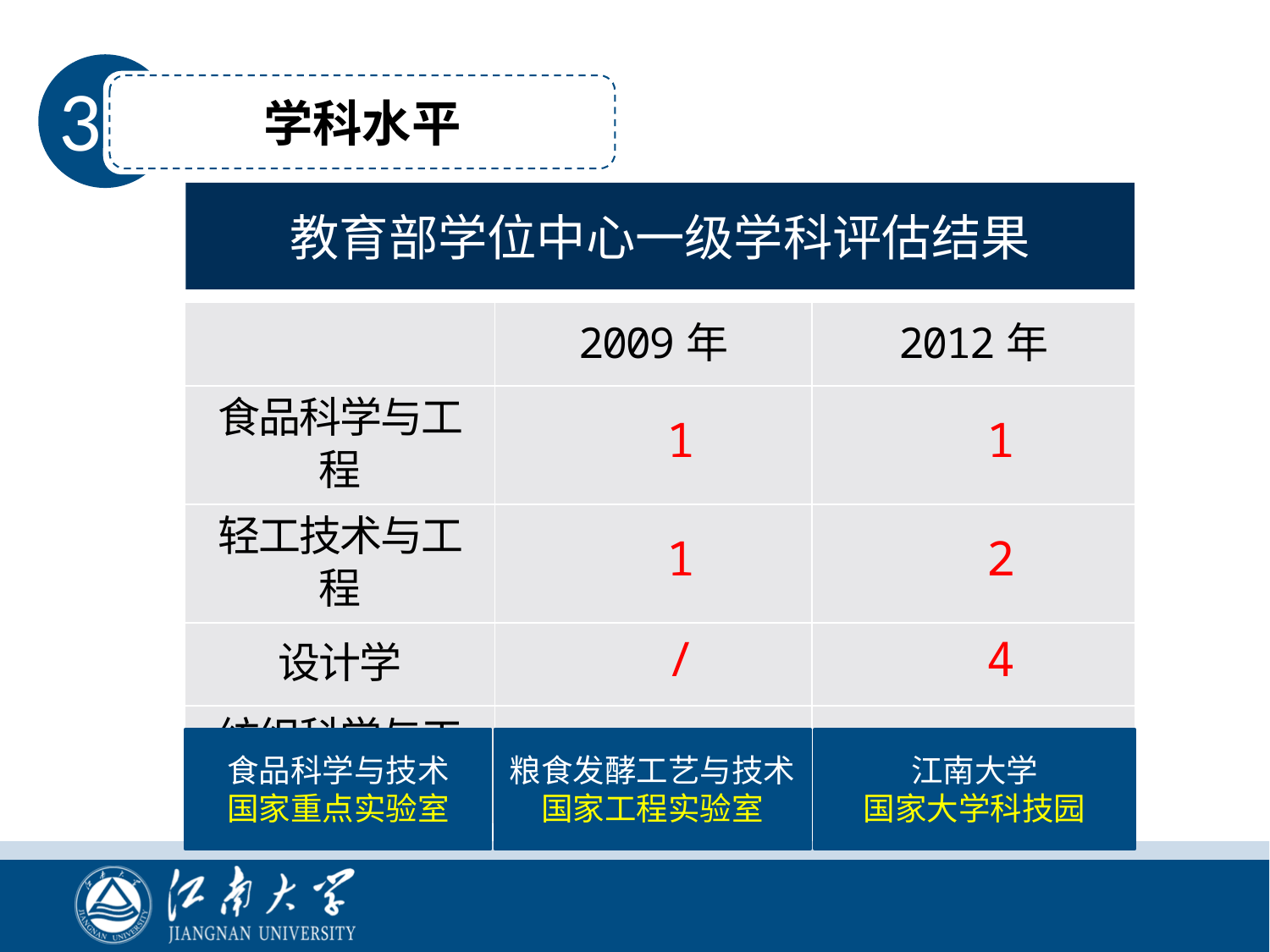

学科水平

3
教育部学位中心一级学科评估结果
|  | 2009年 | 2012年 |
| --- | --- | --- |
| 食品科学与工程 | 1 | 1 |
| 轻工技术与工程 | 1 | 2 |
| 设计学 | / | 4 |
| 纺织科学与工程 | 2 | 5 |
食品科学与技术
国家重点实验室
粮食发酵工艺与技术
国家工程实验室
江南大学
国家大学科技园